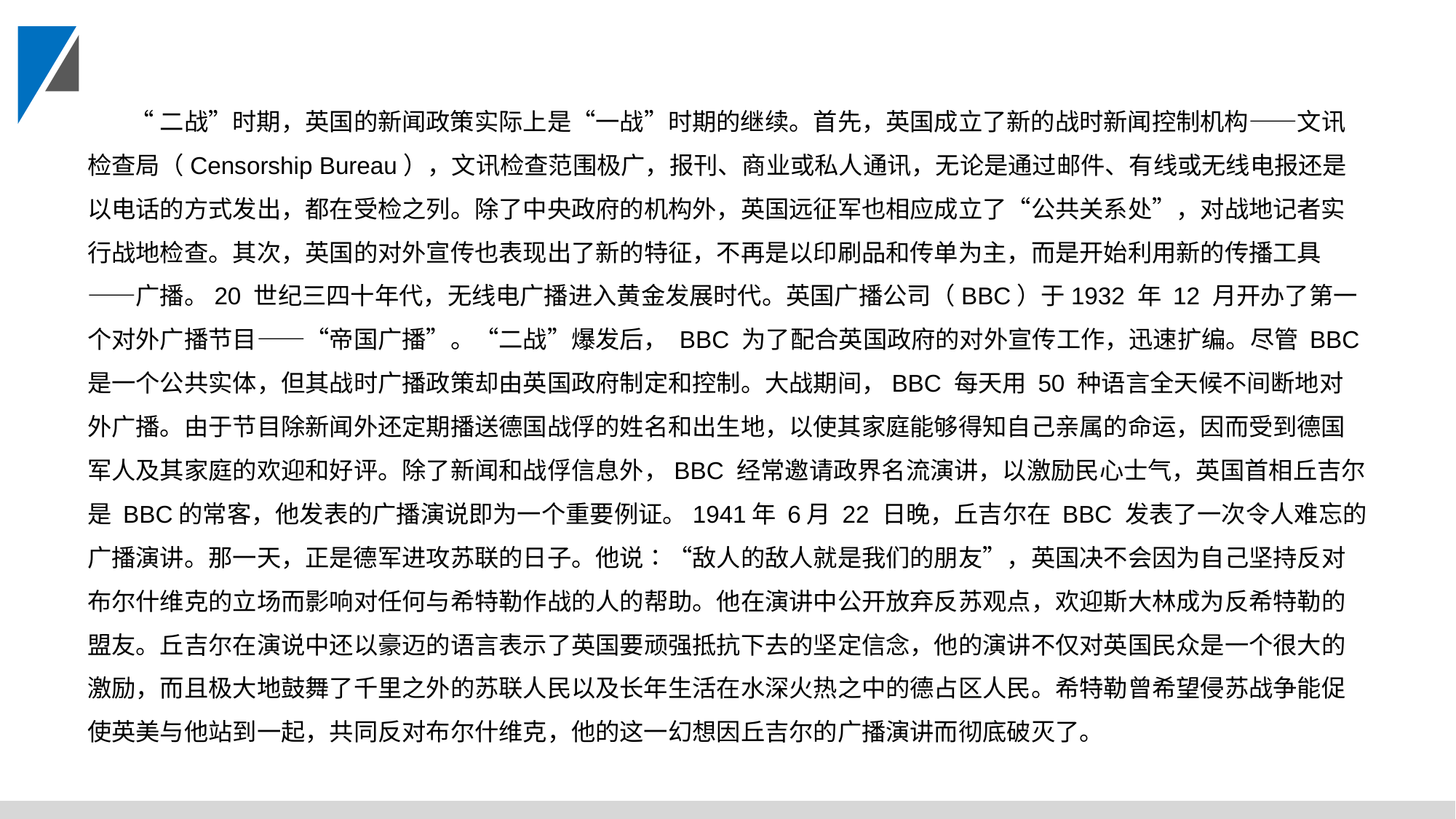

“二战”时期，英国的新闻政策实际上是“一战”时期的继续。首先，英国成立了新的战时新闻控制机构——文讯检查局（Censorship Bureau），文讯检查范围极广，报刊、商业或私人通讯，无论是通过邮件、有线或无线电报还是以电话的方式发出，都在受检之列。除了中央政府的机构外，英国远征军也相应成立了“公共关系处”，对战地记者实行战地检查。其次，英国的对外宣传也表现出了新的特征，不再是以印刷品和传单为主，而是开始利用新的传播工具——广播。20 世纪三四十年代，无线电广播进入黄金发展时代。英国广播公司（BBC）于1932 年 12 月开办了第一个对外广播节目——“帝国广播”。“二战”爆发后， BBC 为了配合英国政府的对外宣传工作，迅速扩编。尽管 BBC是一个公共实体，但其战时广播政策却由英国政府制定和控制。大战期间，BBC 每天用 50 种语言全天候不间断地对外广播。由于节目除新闻外还定期播送德国战俘的姓名和出生地，以使其家庭能够得知自己亲属的命运，因而受到德国军人及其家庭的欢迎和好评。除了新闻和战俘信息外，BBC 经常邀请政界名流演讲，以激励民心士气，英国首相丘吉尔是 BBC的常客，他发表的广播演说即为一个重要例证。1941年 6月 22 日晚，丘吉尔在 BBC 发表了一次令人难忘的广播演讲。那一天，正是德军进攻苏联的日子。他说∶“敌人的敌人就是我们的朋友”，英国决不会因为自己坚持反对布尔什维克的立场而影响对任何与希特勒作战的人的帮助。他在演讲中公开放弃反苏观点，欢迎斯大林成为反希特勒的盟友。丘吉尔在演说中还以豪迈的语言表示了英国要顽强抵抗下去的坚定信念，他的演讲不仅对英国民众是一个很大的激励，而且极大地鼓舞了千里之外的苏联人民以及长年生活在水深火热之中的德占区人民。希特勒曾希望侵苏战争能促使英美与他站到一起，共同反对布尔什维克，他的这一幻想因丘吉尔的广播演讲而彻底破灭了。